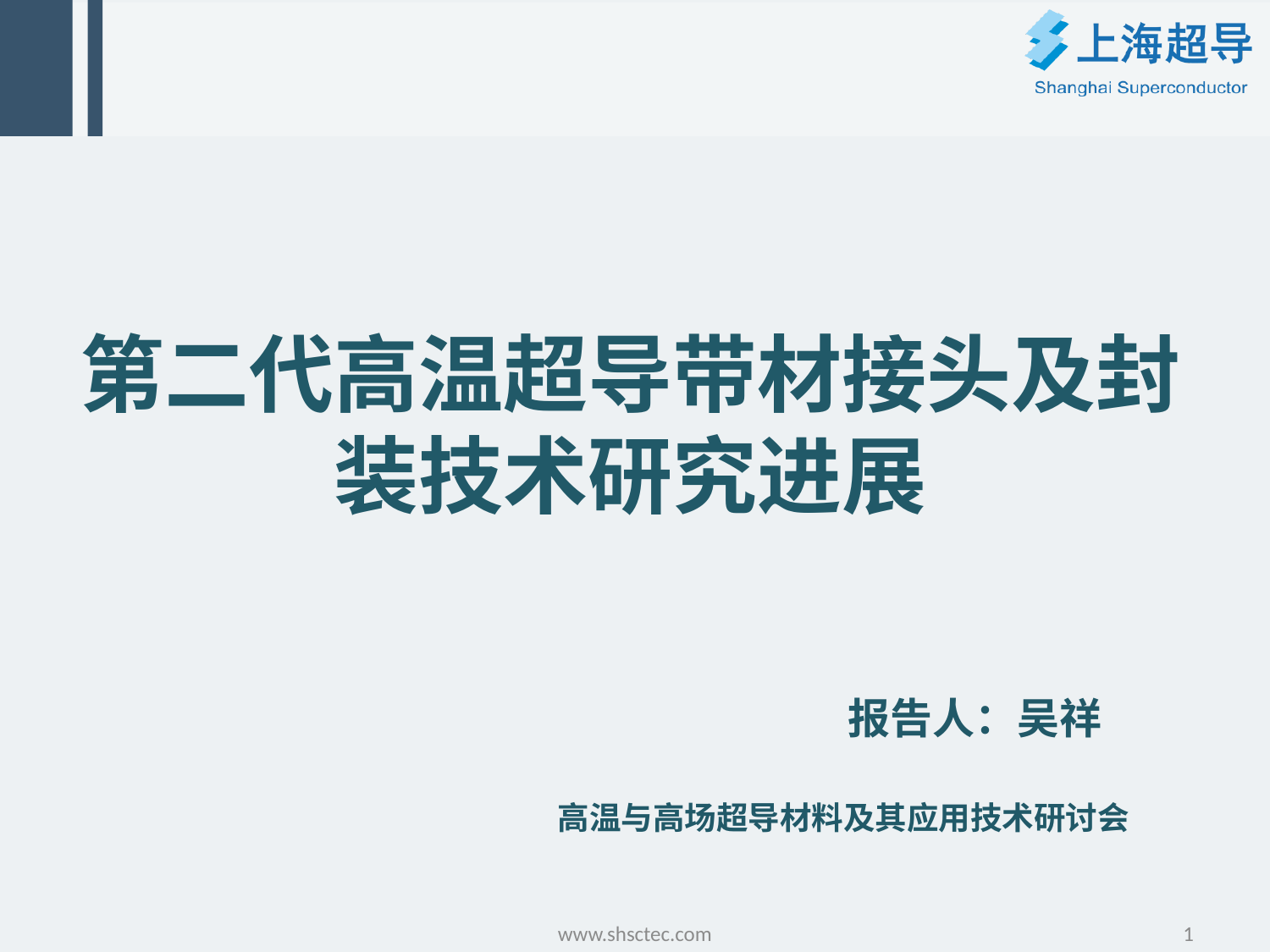

#

第二代高温超导带材接头及封装技术研究进展
报告人：吴祥
高温与高场超导材料及其应用技术研讨会
www.shsctec.com
1